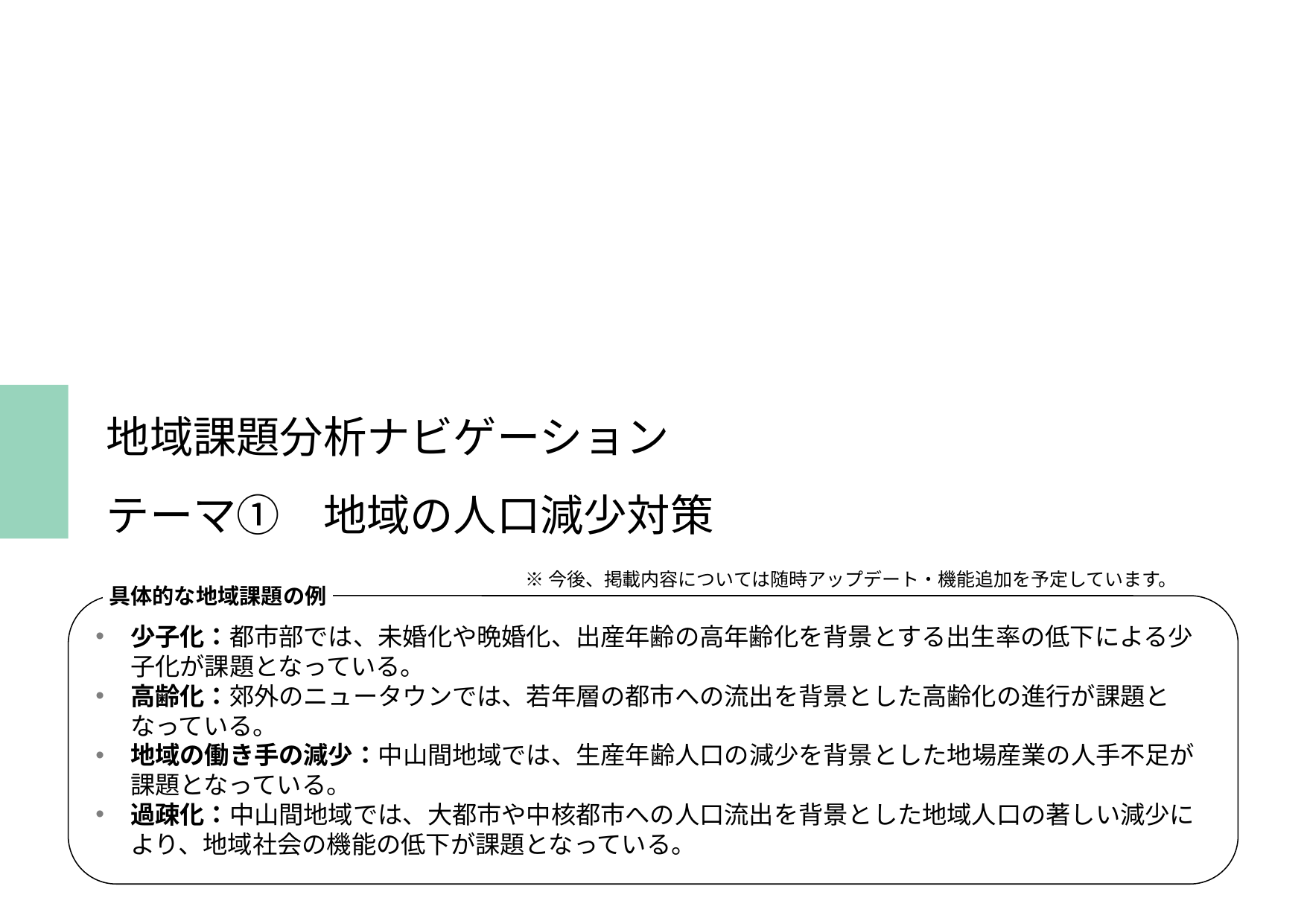

# 地域課題分析ナビゲーション テーマ①　地域の人口減少対策
※今後、掲載内容については随時アップデート・機能追加を予定しています。
具体的な地域課題の例
少子化：都市部では、未婚化や晩婚化、出産年齢の高年齢化を背景とする出生率の低下による少子化が課題となっている。
高齢化：郊外のニュータウンでは、若年層の都市への流出を背景とした高齢化の進行が課題となっている。
地域の働き手の減少：中山間地域では、生産年齢人口の減少を背景とした地場産業の人手不足が課題となっている。
過疎化：中山間地域では、大都市や中核都市への人口流出を背景とした地域人口の著しい減少により、地域社会の機能の低下が課題となっている。